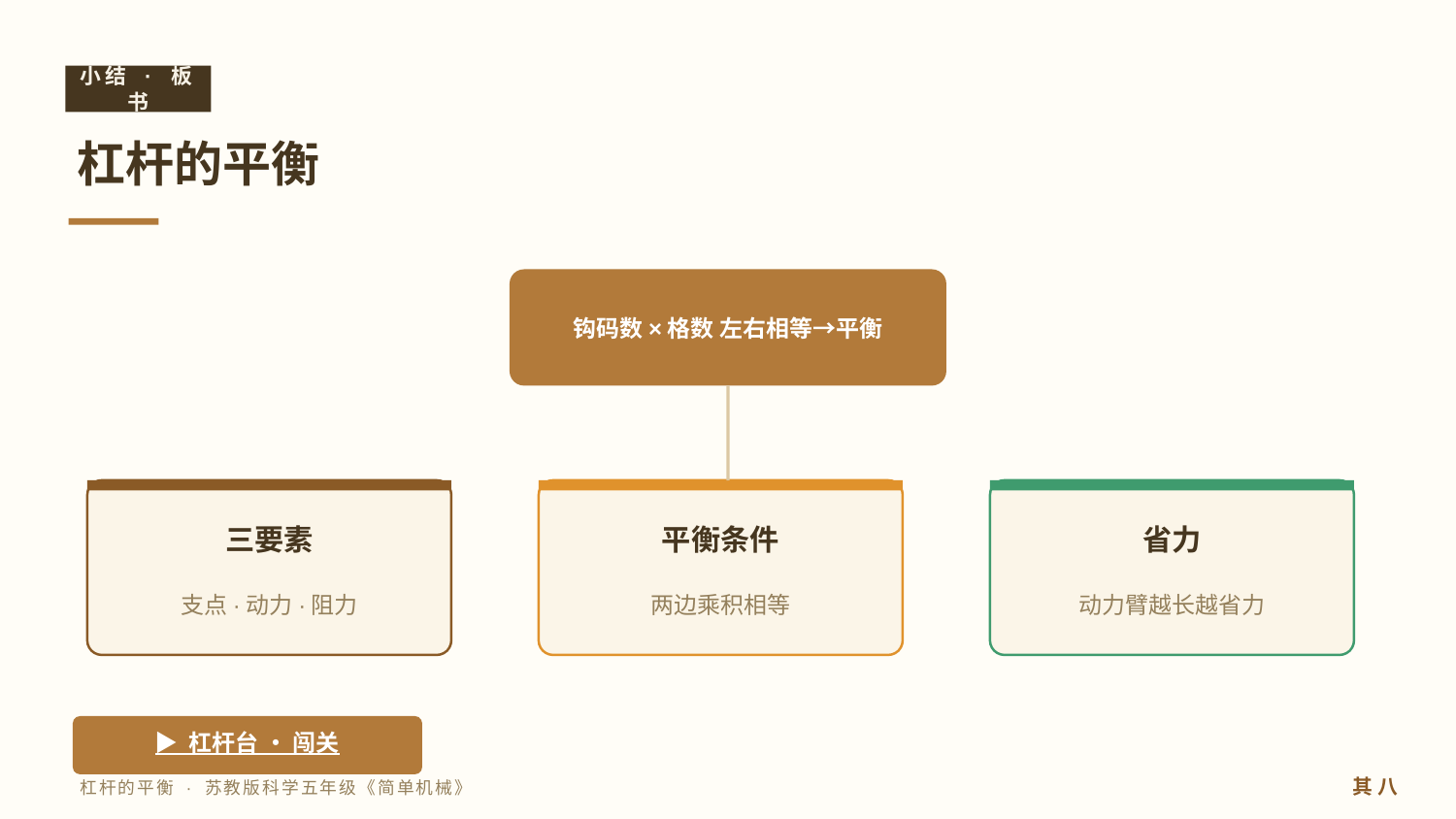

小结 · 板书

杠杆的平衡

钩码数×格数 左右相等→平衡

三要素
平衡条件
省力
支点·动力·阻力
两边乘积相等
动力臂越长越省力
▶  杠杆台 · 闯关

其 八
杠杆的平衡 · 苏教版科学五年级《简单机械》